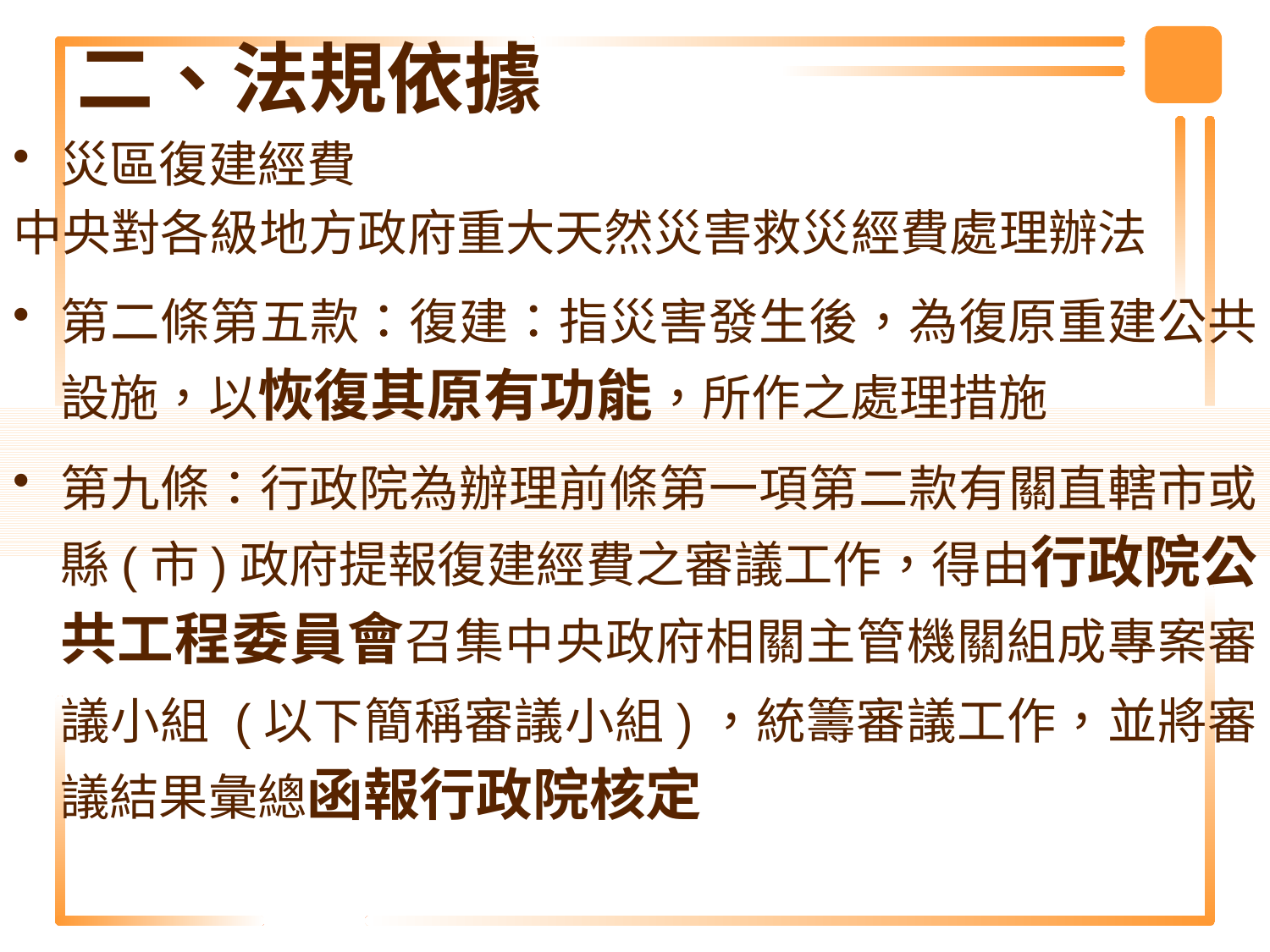

# 二、法規依據
災區復建經費
中央對各級地方政府重大天然災害救災經費處理辦法
第二條第五款：復建：指災害發生後，為復原重建公共設施，以恢復其原有功能，所作之處理措施
第九條：行政院為辦理前條第一項第二款有關直轄市或縣(市)政府提報復建經費之審議工作，得由行政院公共工程委員會召集中央政府相關主管機關組成專案審議小組 (以下簡稱審議小組)，統籌審議工作，並將審議結果彙總函報行政院核定